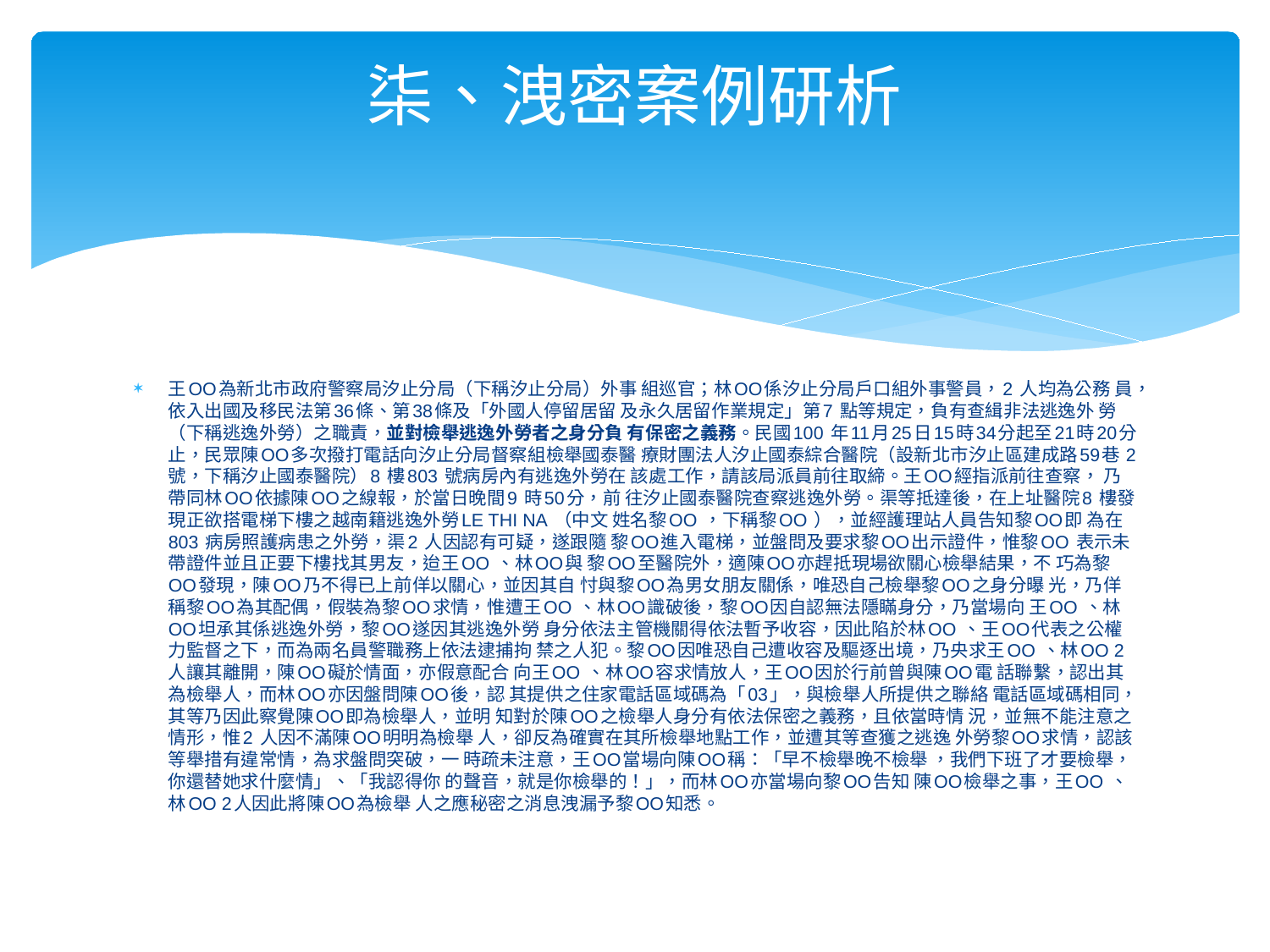

# 柒、洩密案例研析
王OO為新北市政府警察局汐止分局（下稱汐止分局）外事 組巡官；林OO係汐止分局戶口組外事警員，2 人均為公務 員，依入出國及移民法第36條、第38條及「外國人停留居留 及永久居留作業規定」第7 點等規定，負有查緝非法逃逸外 勞（下稱逃逸外勞）之職責，並對檢舉逃逸外勞者之身分負 有保密之義務。民國100 年11月25日15時34分起至21時20分 止，民眾陳OO多次撥打電話向汐止分局督察組檢舉國泰醫 療財團法人汐止國泰綜合醫院（設新北市汐止區建成路59巷 2 號，下稱汐止國泰醫院）8 樓803 號病房內有逃逸外勞在 該處工作，請該局派員前往取締。王OO經指派前往查察， 乃帶同林OO依據陳OO之線報，於當日晚間9 時50分，前 往汐止國泰醫院查察逃逸外勞。渠等抵達後，在上址醫院8 樓發現正欲搭電梯下樓之越南籍逃逸外勞LE THI NA （中文 姓名黎OO ，下稱黎OO ），並經護理站人員告知黎OO即 為在803 病房照護病患之外勞，渠2 人因認有可疑，遂跟隨 黎OO進入電梯，並盤問及要求黎OO出示證件，惟黎OO 表示未帶證件並且正要下樓找其男友，迨王OO 、林OO與 黎OO至醫院外，適陳OO亦趕抵現場欲關心檢舉結果，不 巧為黎OO發現，陳OO乃不得已上前佯以關心，並因其自 忖與黎OO為男女朋友關係，唯恐自己檢舉黎OO之身分曝 光，乃佯稱黎OO為其配偶，假裝為黎OO求情，惟遭王OO 、林OO識破後，黎OO因自認無法隱瞞身分，乃當場向 王OO 、林OO坦承其係逃逸外勞，黎OO遂因其逃逸外勞 身分依法主管機關得依法暫予收容，因此陷於林OO 、王OO代表之公權力監督之下，而為兩名員警職務上依法逮捕拘 禁之人犯。黎OO因唯恐自己遭收容及驅逐出境，乃央求王OO 、林OO 2 人讓其離開，陳OO礙於情面，亦假意配合 向王OO 、林OO容求情放人，王OO因於行前曾與陳OO電 話聯繫，認出其為檢舉人，而林OO亦因盤問陳OO後，認 其提供之住家電話區域碼為「03」，與檢舉人所提供之聯絡 電話區域碼相同，其等乃因此察覺陳OO即為檢舉人，並明 知對於陳OO之檢舉人身分有依法保密之義務，且依當時情 況，並無不能注意之情形，惟2 人因不滿陳OO明明為檢舉 人，卻反為確實在其所檢舉地點工作，並遭其等查獲之逃逸 外勞黎OO求情，認該等舉措有違常情，為求盤問突破，一 時疏未注意，王OO當場向陳OO稱：「早不檢舉晚不檢舉 ，我們下班了才要檢舉，你還替她求什麼情」、「我認得你 的聲音，就是你檢舉的！」，而林OO亦當場向黎OO告知 陳OO檢舉之事，王OO 、林OO 2人因此將陳OO為檢舉 人之應秘密之消息洩漏予黎OO知悉。